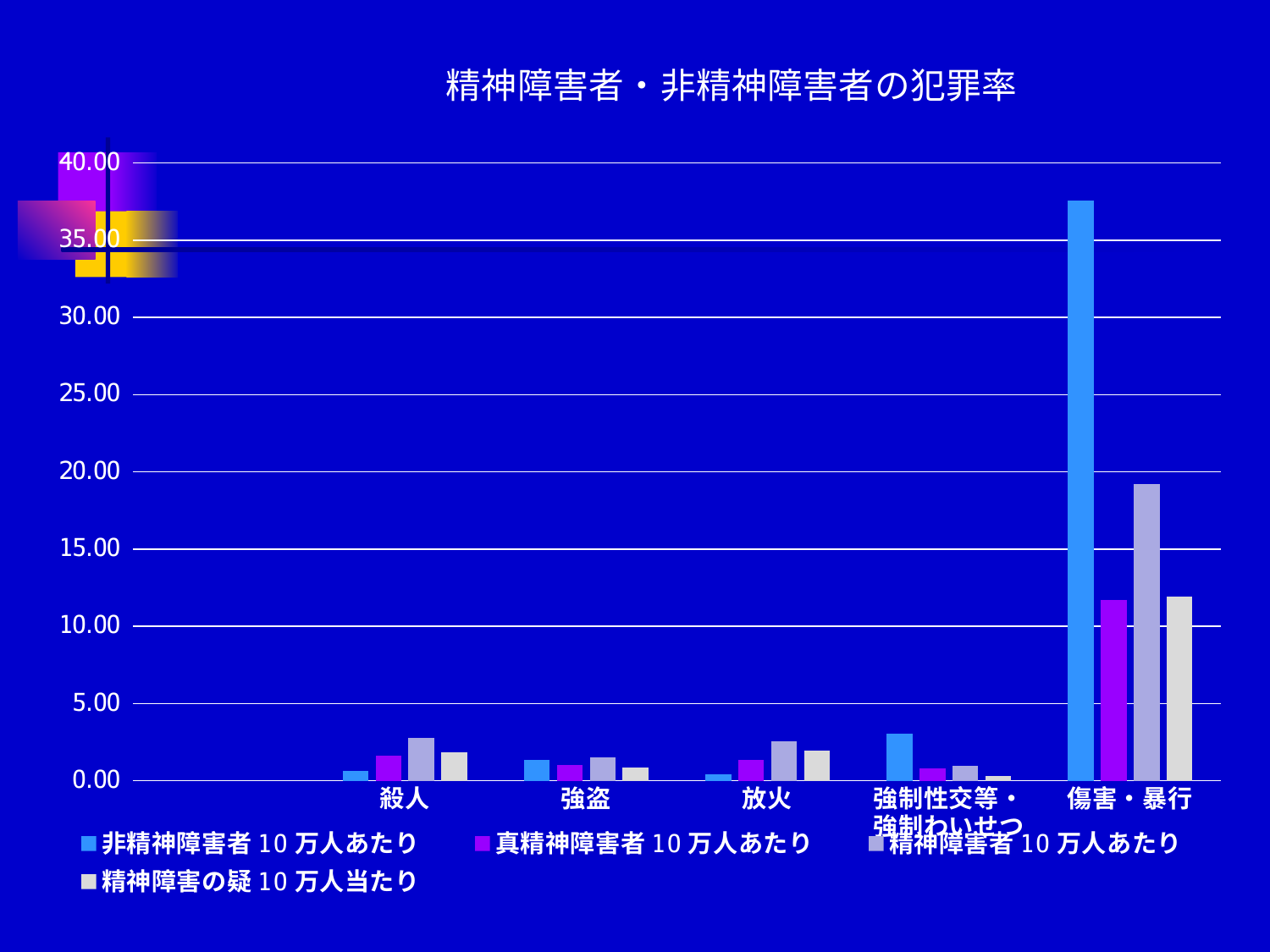

### Chart: 精神障害者・非精神障害者の犯罪率

| Category | 非精神障害者10万人あたり | 真精神障害者10万人あたり | 精神障害者10万人あたり | 精神障害の疑10万人当たり |
|---|---|---|---|---|
|  | None | None | None | None |
| 殺人 | 0.6204918032786885 | 1.619047619047619 | 2.7857142857142856 | 1.8560606060606062 |
| 強盗 | 1.3442622950819672 | 1.0 | 1.5238095238095237 | 0.8333333333333334 |
| 放火 | 0.3860655737704918 | 1.3571428571428572 | 2.5714285714285716 | 1.9318181818181819 |
| 強制性交等・
強制わいせつ | 3.037704918032787 | 0.7857142857142857 | 0.9761904761904762 | 0.30303030303030304 |
| 傷害・暴行 | 37.59672131147541 | 11.714285714285714 | 19.214285714285715 | 11.931818181818182 |